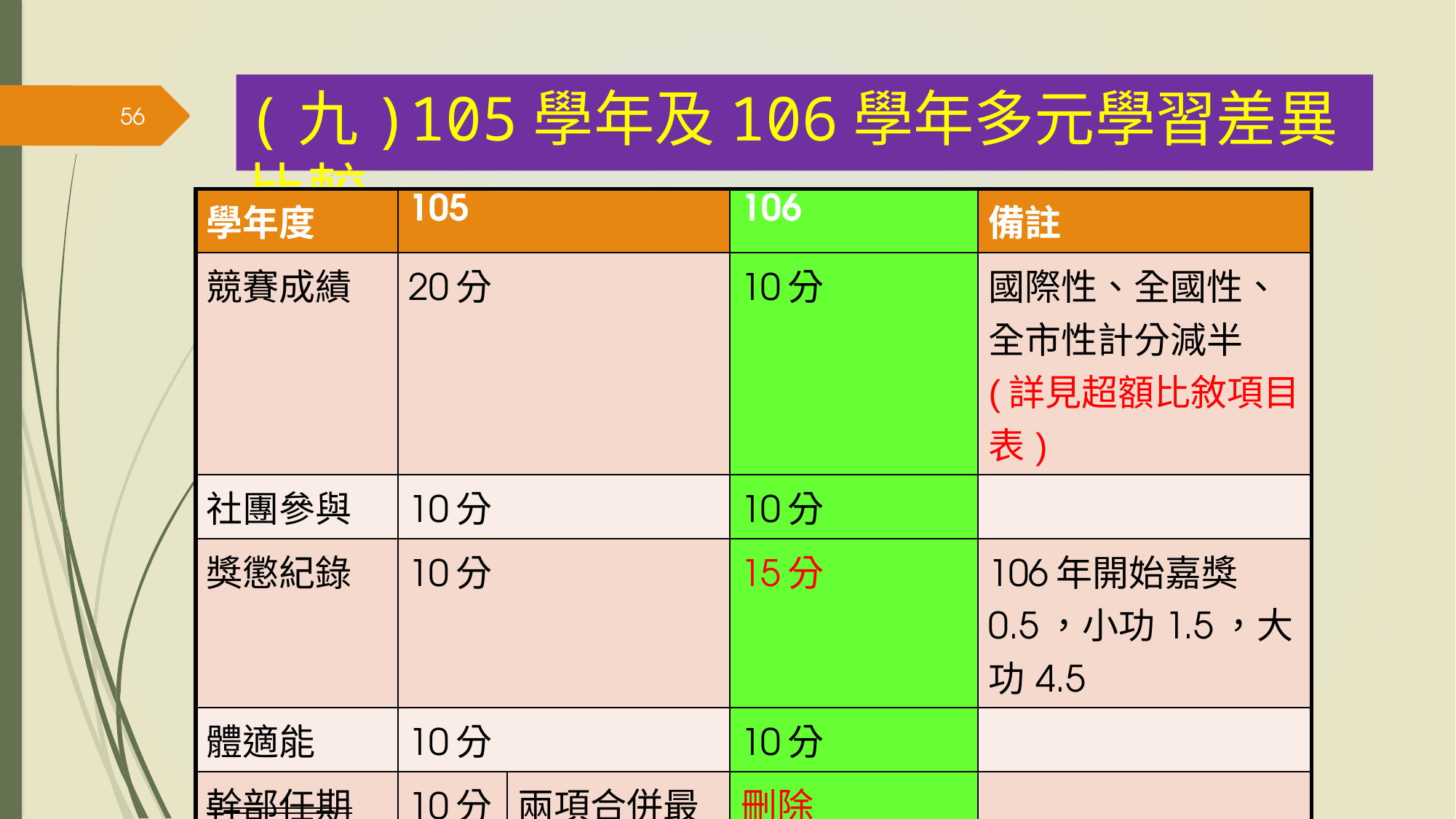

# (九)105學年及106學年多元學習差異比較
56
| 學年度 | 105 |  | 106 | 備註 |
| --- | --- | --- | --- | --- |
| 競賽成績 | 20分 |  | 10分 | 國際性、全國性、全市性計分減半(詳見超額比敘項目表) |
| 社團參與 | 10分 |  | 10分 |  |
| 獎懲紀錄 | 10分 |  | 15分 | 106年開始嘉獎0.5，小功1.5，大功4.5 |
| 體適能 | 10分 |  | 10分 |  |
| 幹部任期 | 10分 | 兩項合併最高取20分 | 刪除 |  |
| 服務學習 | 15分 |  | 15分 | 106年開始每小時0.3分計 |
|  | 六項最高採計50分 |  | 最高採計50分 |  |